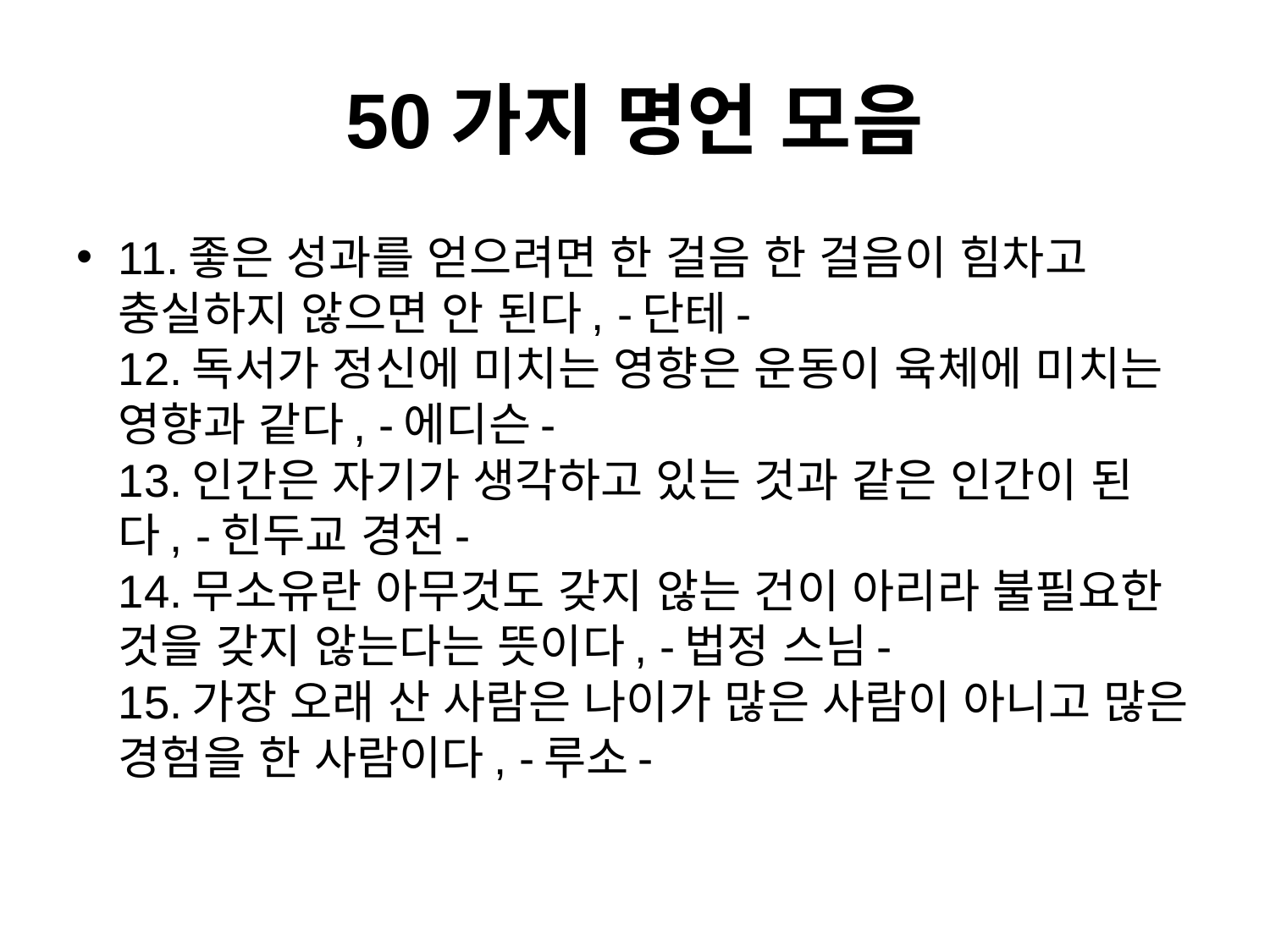

# 50가지 명언 모음
11.좋은 성과를 얻으려면 한 걸음 한 걸음이 힘차고 충실하지 않으면 안 된다, -단테-
12.독서가 정신에 미치는 영향은 운동이 육체에 미치는 영향과 같다, -에디슨-
13.인간은 자기가 생각하고 있는 것과 같은 인간이 된다, -힌두교 경전-
14.무소유란 아무것도 갖지 않는 건이 아리라 불필요한 것을 갖지 않는다는 뜻이다, -법정 스님-
15.가장 오래 산 사람은 나이가 많은 사람이 아니고 많은 경험을 한 사람이다, -루소-